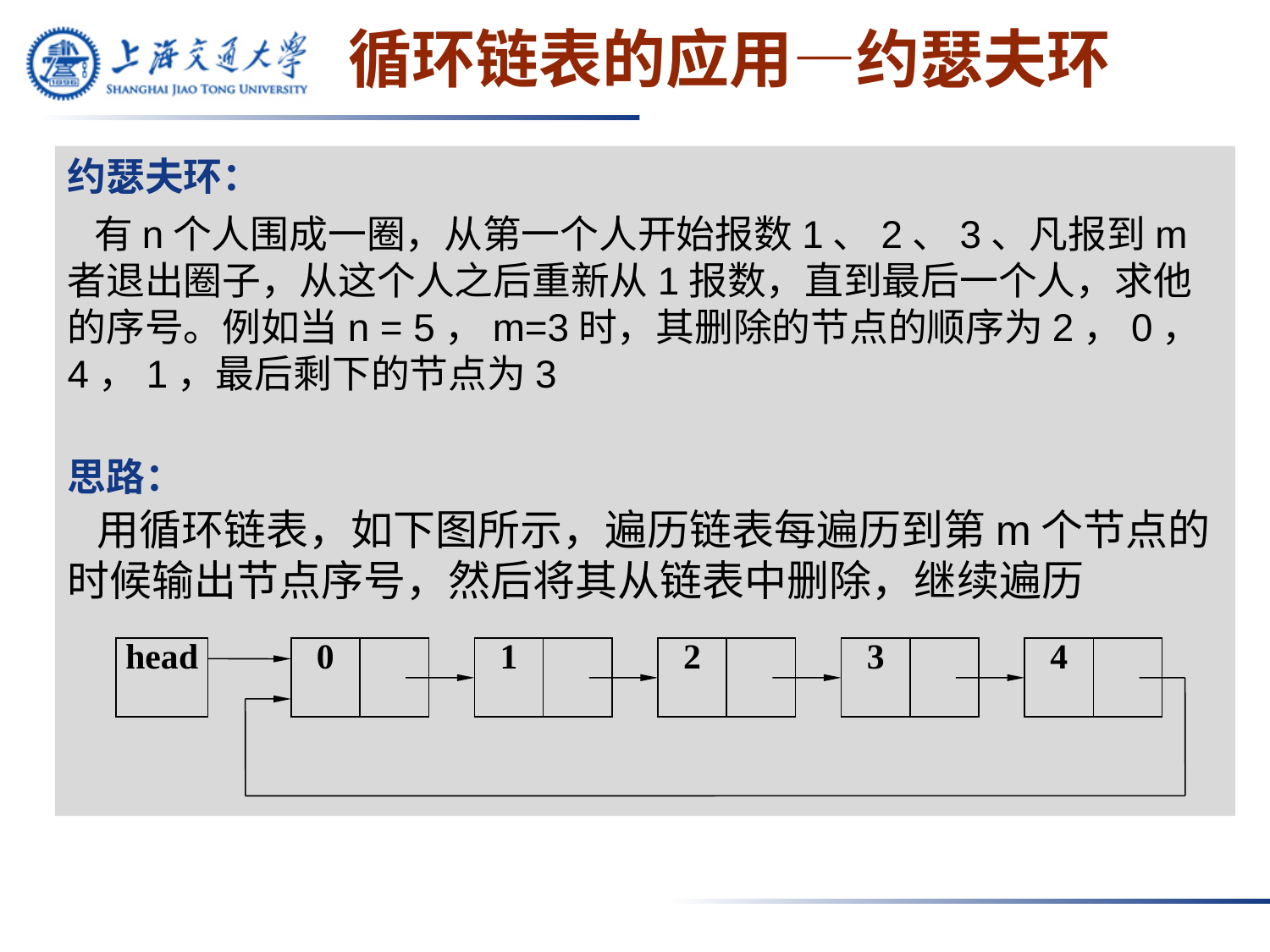

循环链表的应用—约瑟夫环
约瑟夫环：
  有n个人围成一圈，从第一个人开始报数1、2、3、凡报到m者退出圈子，从这个人之后重新从1报数，直到最后一个人，求他的序号。例如当n = 5，m=3时，其删除的节点的顺序为2，0，4，1，最后剩下的节点为3

思路：
  用循环链表，如下图所示，遍历链表每遍历到第m个节点的时候输出节点序号，然后将其从链表中删除，继续遍历
head
0

1

2

3

4